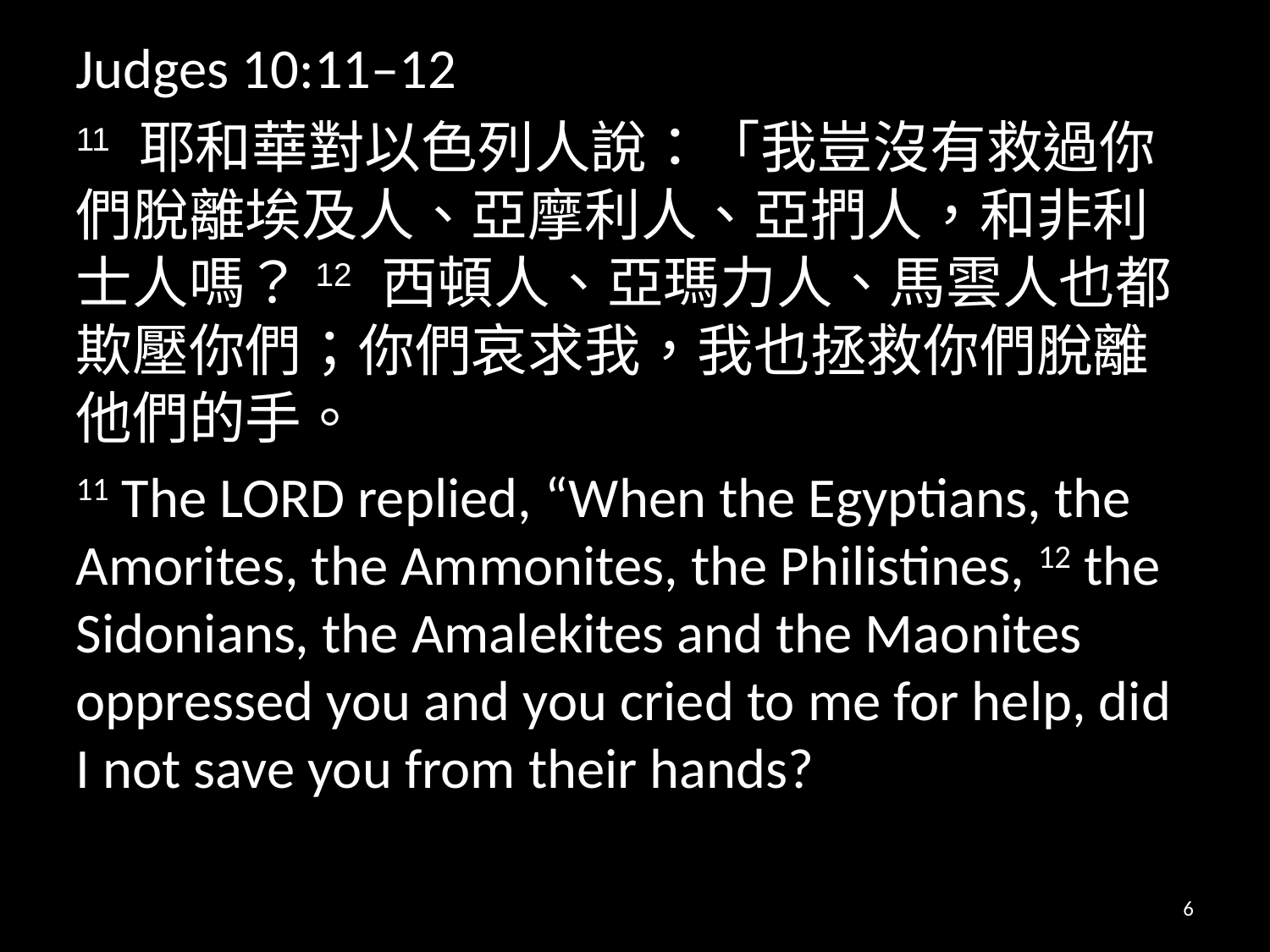

Judges 10:11–12
11 耶和華對以色列人說：「我豈沒有救過你們脫離埃及人、亞摩利人、亞捫人，和非利士人嗎？12 西頓人、亞瑪力人、馬雲人也都欺壓你們；你們哀求我，我也拯救你們脫離他們的手。
11 The Lord replied, “When the Egyptians, the Amorites, the Ammonites, the Philistines, 12 the Sidonians, the Amalekites and the Maonites oppressed you and you cried to me for help, did I not save you from their hands?

6